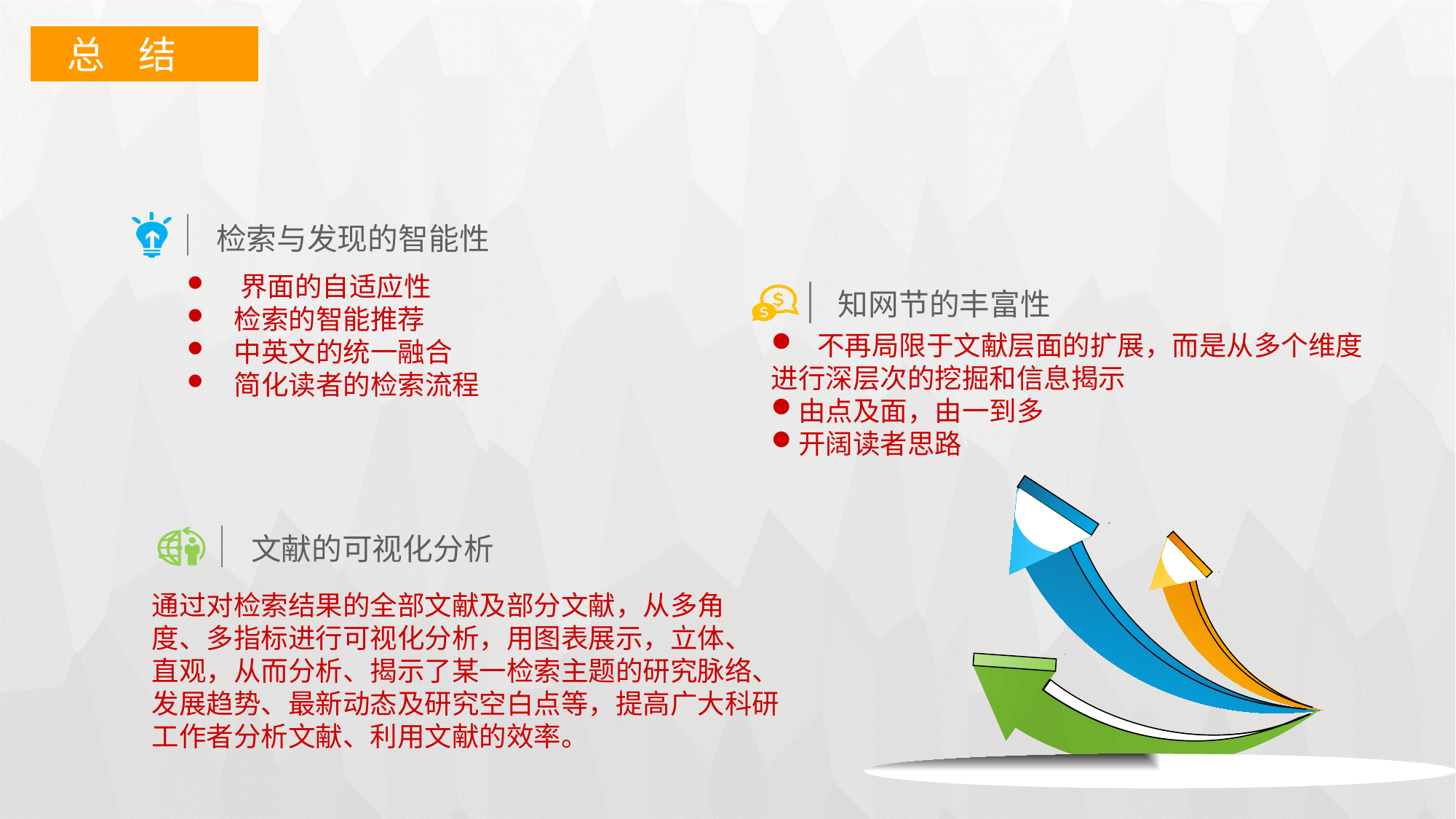

总    结

检索与发现的智能性
    界面的自适应性
   检索的智能推荐
   中英文的统一融合
   简化读者的检索流程
知网节的丰富性

  不再局限于文献层面的扩展，而是从多个维度进行深层次的挖掘和信息揭示
由点及面，由一到多
开阔读者思路

文献的可视化分析

通过对检索结果的全部文献及部分文献，从多角
度、多指标进行可视化分析，用图表展示，立体、
直观，从而分析、揭示了某一检索主题的研究脉络、
发展趋势、最新动态及研究空白点等，提高广大科研
工作者分析文献、利用文献的效率。